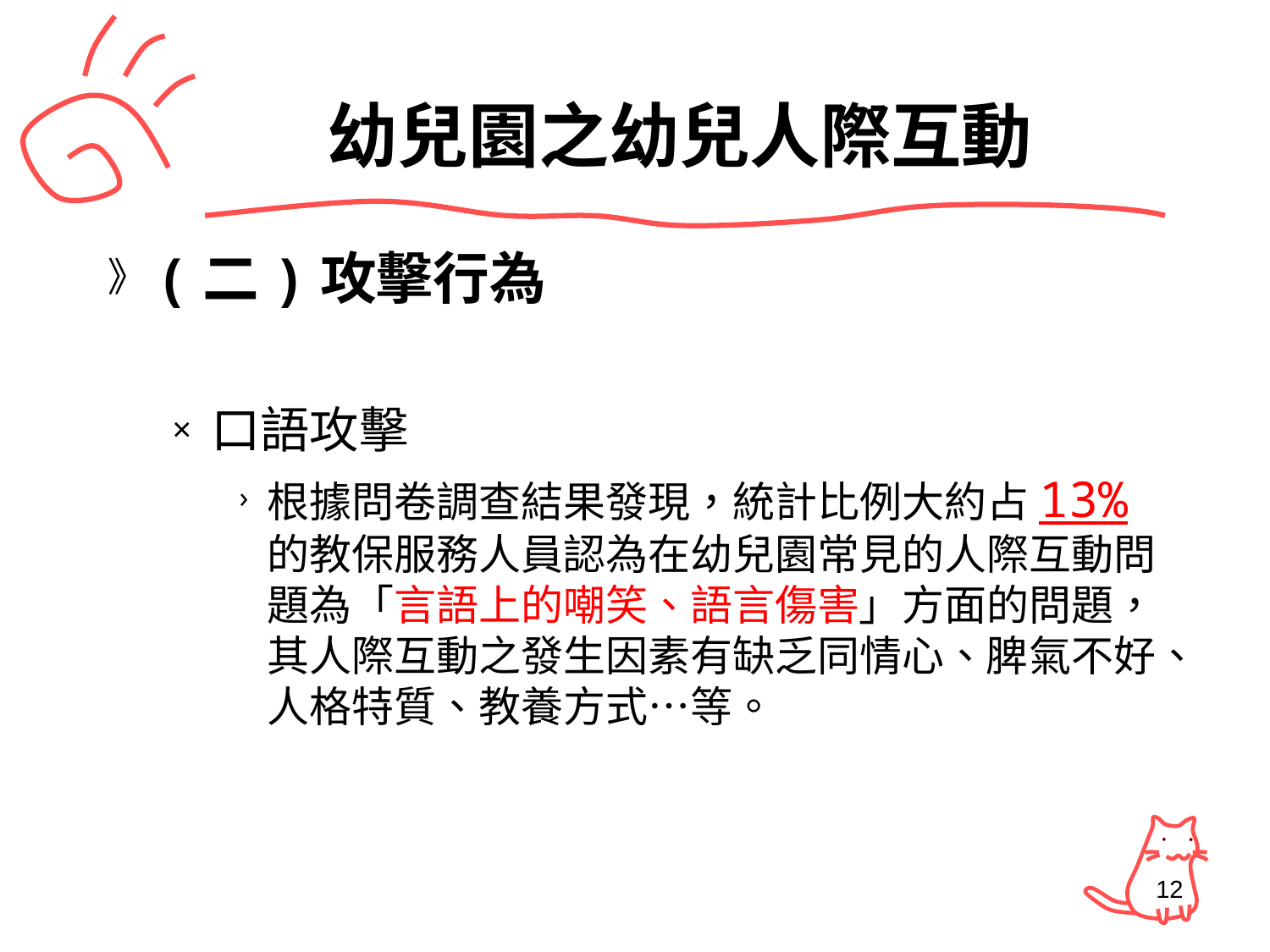

# 幼兒園之幼兒人際互動
(二)攻擊行為

口語攻擊
根據問卷調查結果發現，統計比例大約占13%的教保服務人員認為在幼兒園常見的人際互動問題為「言語上的嘲笑、語言傷害」方面的問題，其人際互動之發生因素有缺乏同情心、脾氣不好、人格特質、教養方式…等。

12